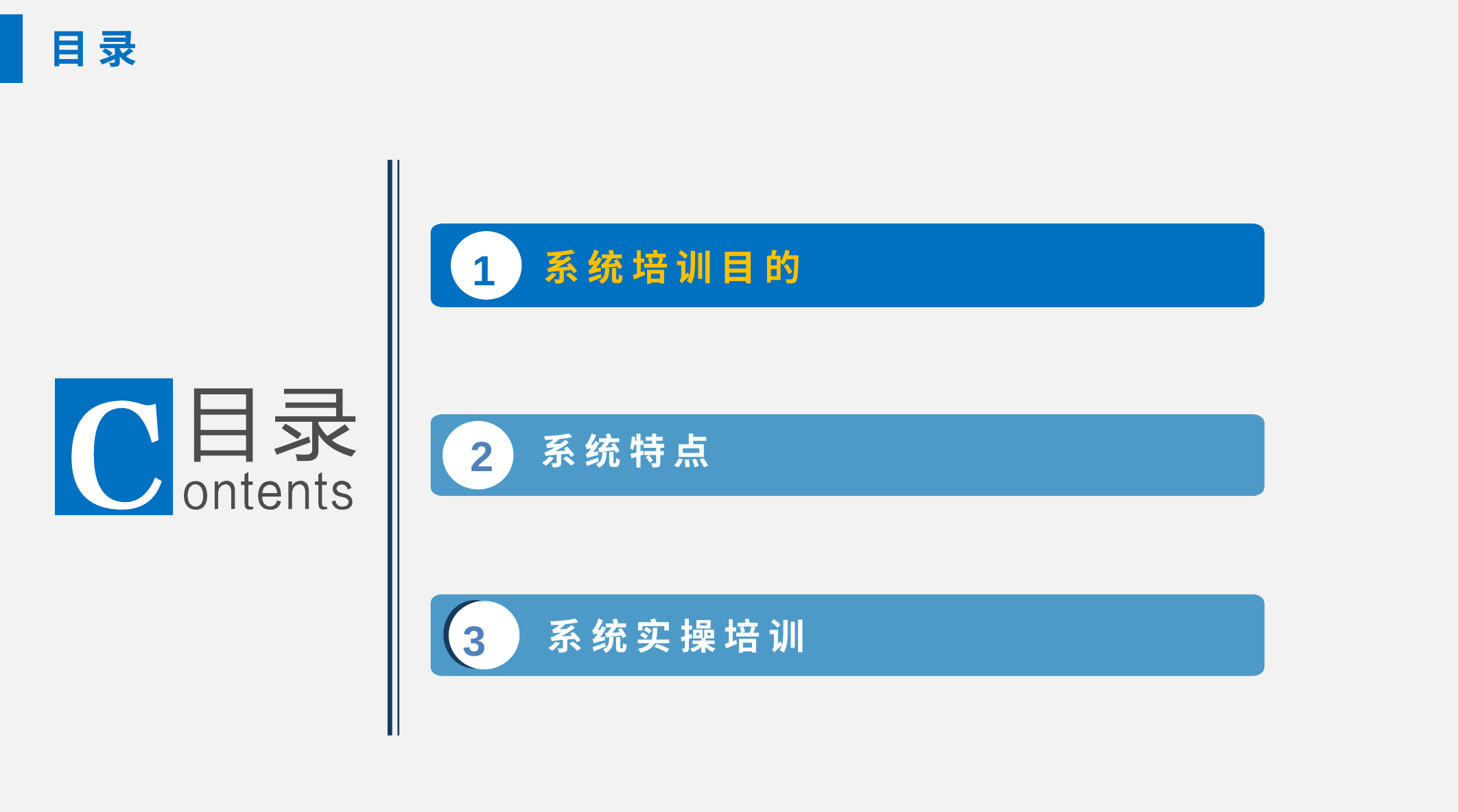

目 录

1
系 统 培 训 目 的

系 统 特 点
2

系 统 实 操 培 训
3